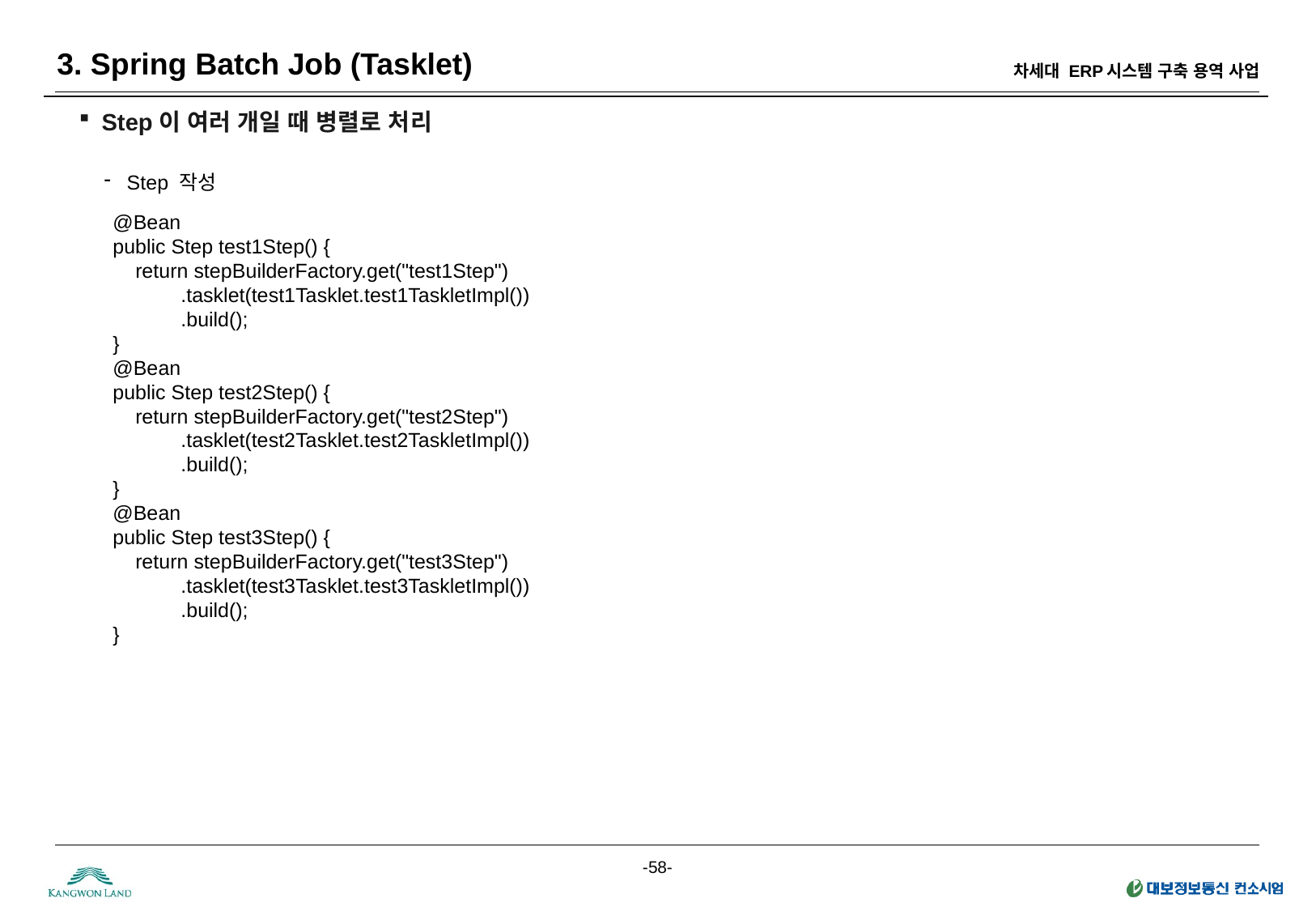

3. Spring Batch Job (Tasklet)
Step이 여러 개일 때 병렬로 처리

Step 작성
@Bean
public Step test1Step() {
    return stepBuilderFactory.get("test1Step")
            .tasklet(test1Tasklet.test1TaskletImpl())
            .build();
}
@Bean
public Step test2Step() {
    return stepBuilderFactory.get("test2Step")
            .tasklet(test2Tasklet.test2TaskletImpl())
            .build();
}
@Bean
public Step test3Step() {
    return stepBuilderFactory.get("test3Step")
            .tasklet(test3Tasklet.test3TaskletImpl())
            .build();
}